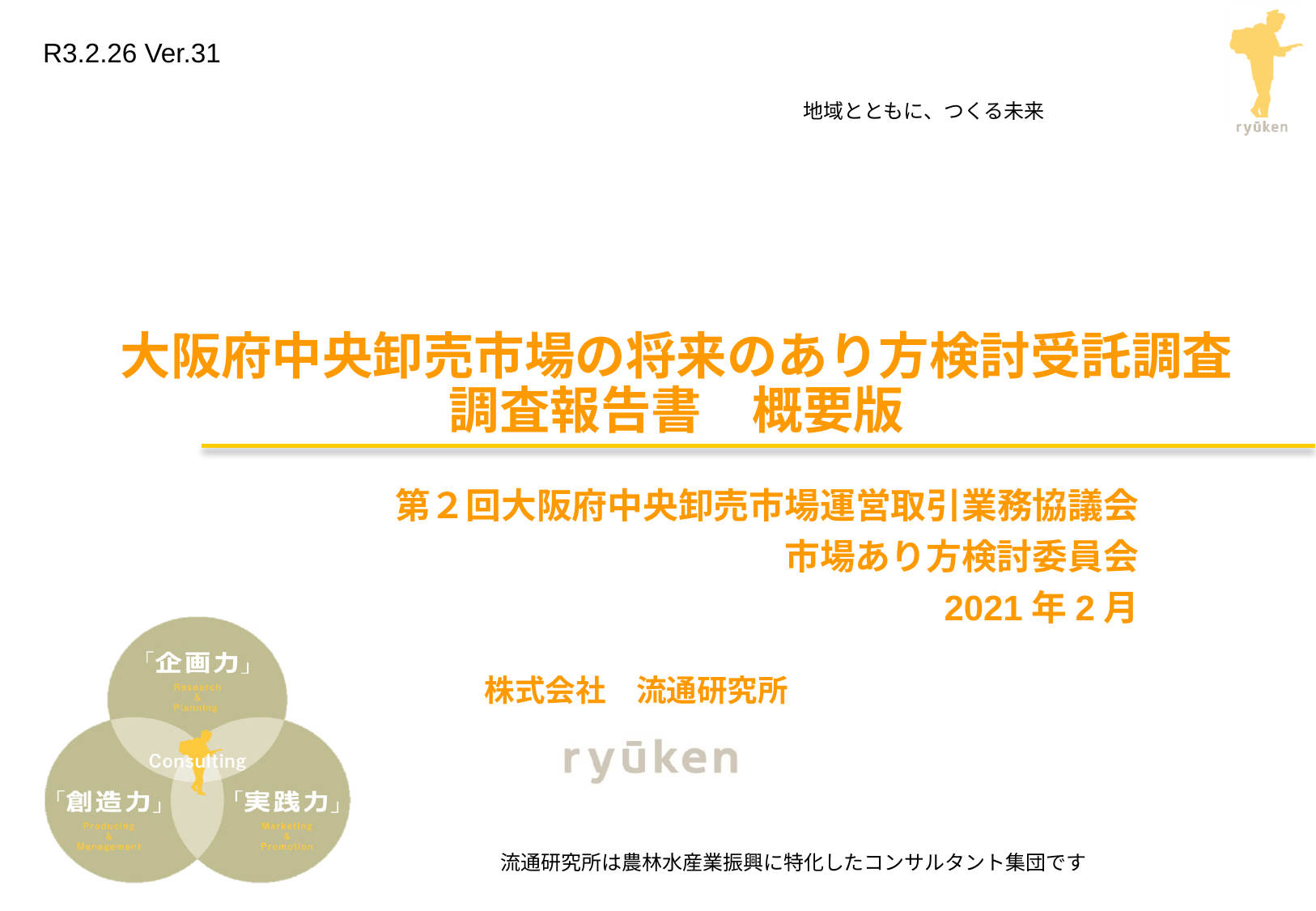

R3.2.26 Ver.31
# 大阪府中央卸売市場の将来のあり方検討受託調査 調査報告書　概要版
第２回大阪府中央卸売市場運営取引業務協議会
市場あり方検討委員会
2021年2月